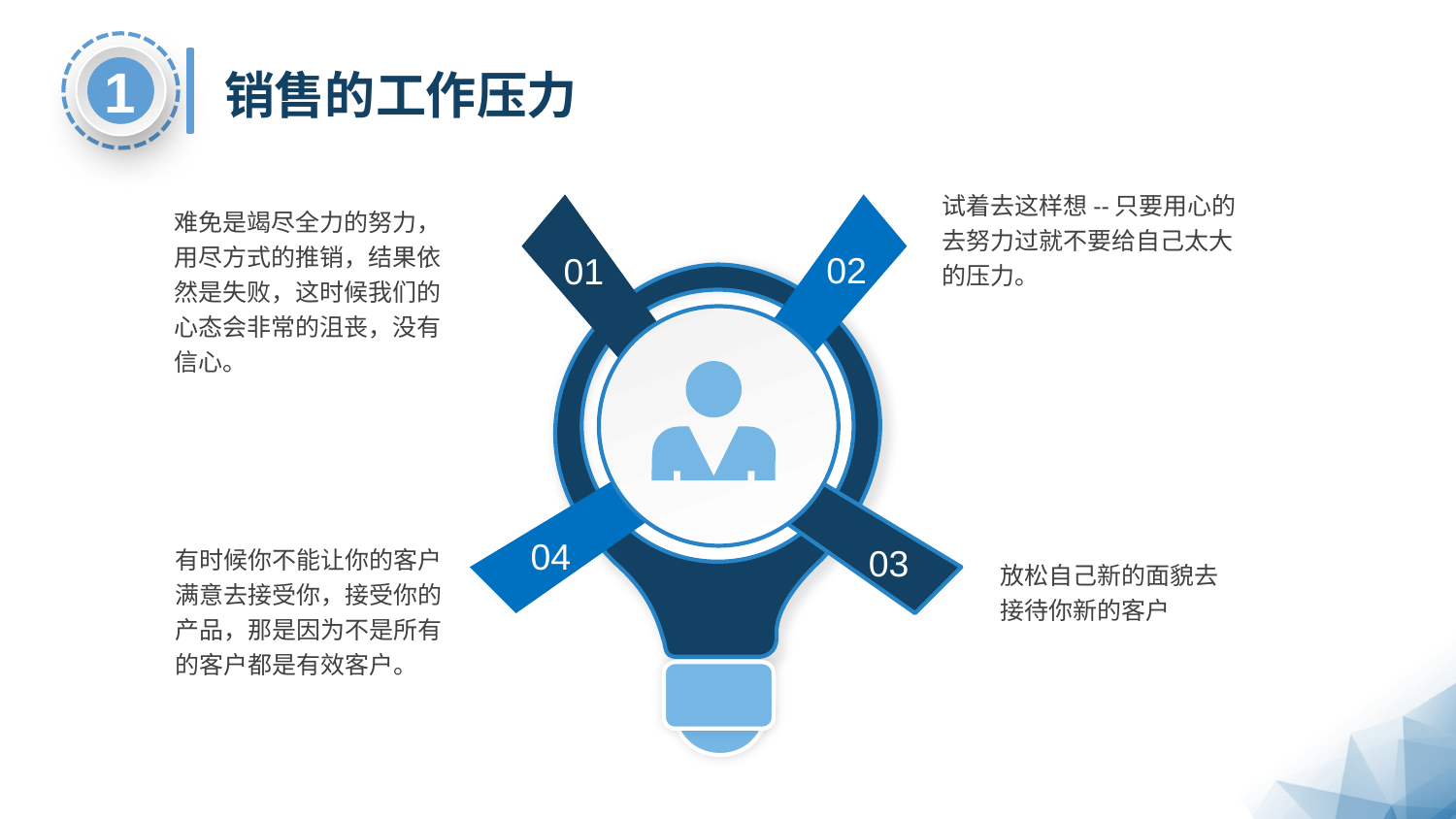

销售的工作压力
试着去这样想--只要用心的去努力过就不要给自己太大的压力。
难免是竭尽全力的努力，用尽方式的推销，结果依然是失败，这时候我们的心态会非常的沮丧，没有信心。

02
01

04
有时候你不能让你的客户满意去接受你，接受你的产品，那是因为不是所有的客户都是有效客户。
03
放松自己新的面貌去接待你新的客户